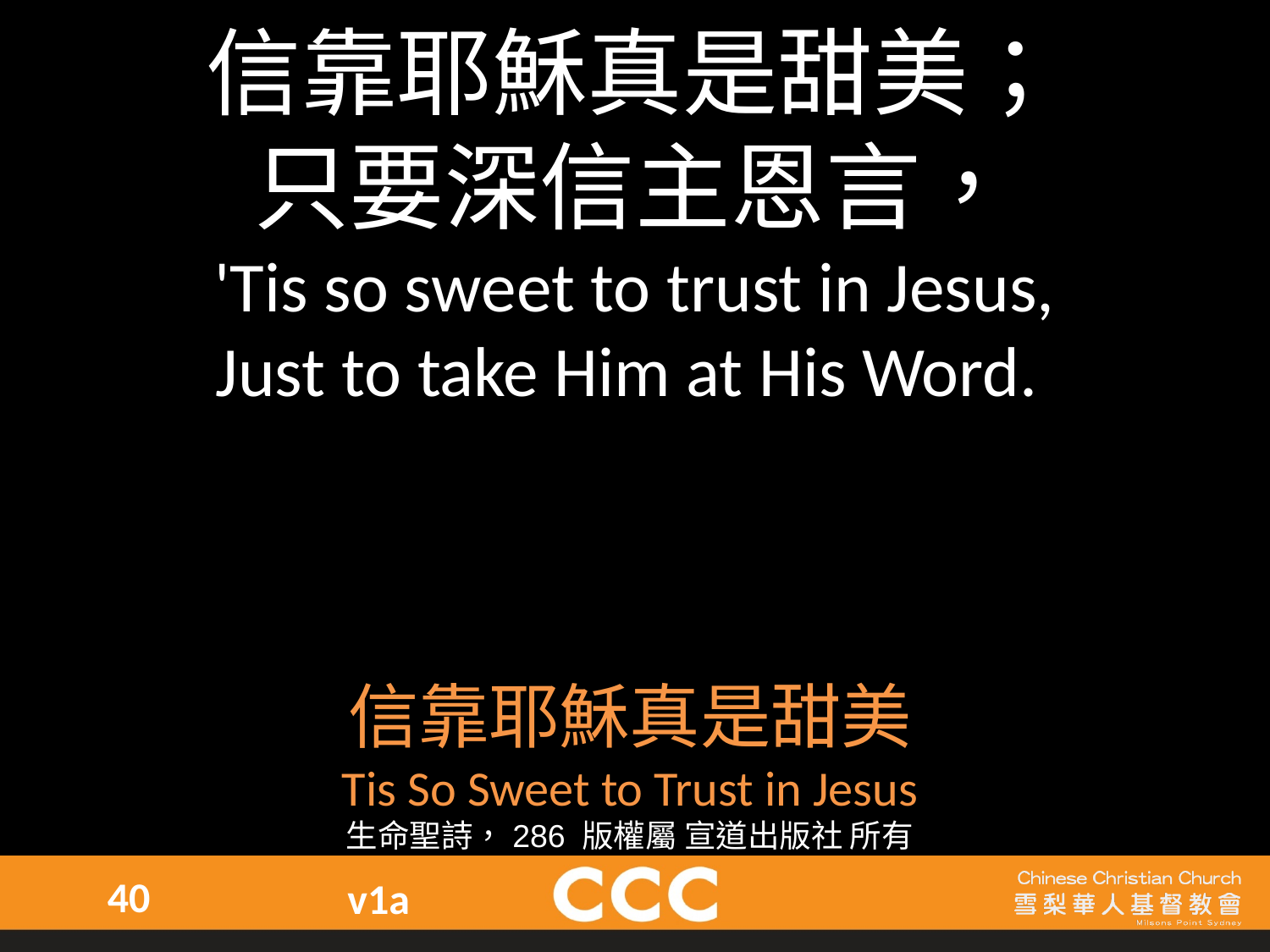

信靠耶穌真是甜美；
只要深信主恩言，
'Tis so sweet to trust in Jesus,
Just to take Him at His Word.
信靠耶穌真是甜美
Tis So Sweet to Trust in Jesus
生命聖詩，286 版權屬 宣道出版社 所有
40
v1a